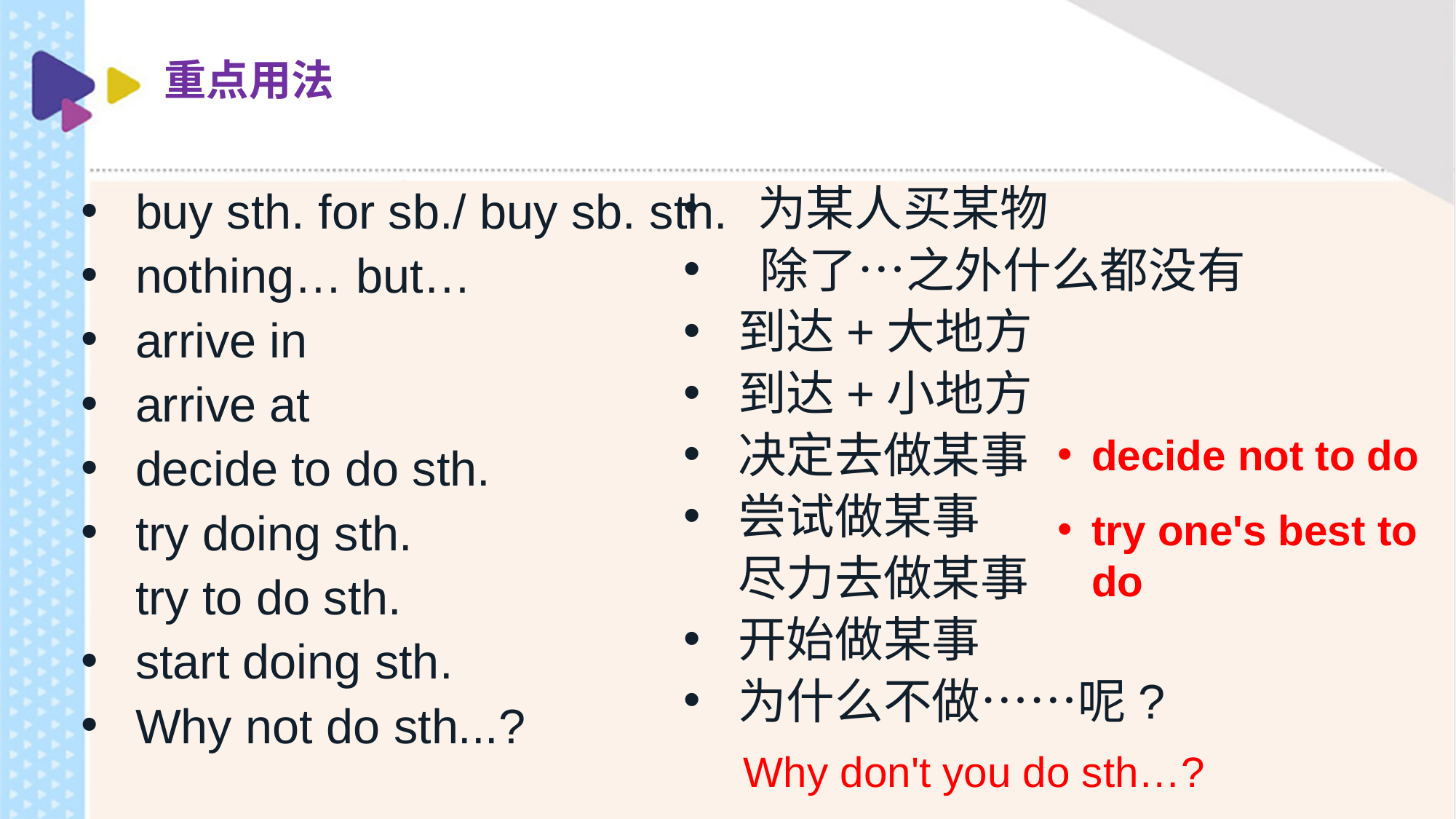

重点用法
 为某人买某物
 除了…之外什么都没有
到达+大地方
到达+小地方
决定去做某事
尝试做某事
尽力去做某事
开始做某事
为什么不做……呢?
buy sth. for sb./ buy sb. sth.
nothing… but…
arrive in
arrive at
decide to do sth.
try doing sth.
try to do sth.
start doing sth.
Why not do sth...?
decide not to do
try one's best to do
 Why don't you do sth…?